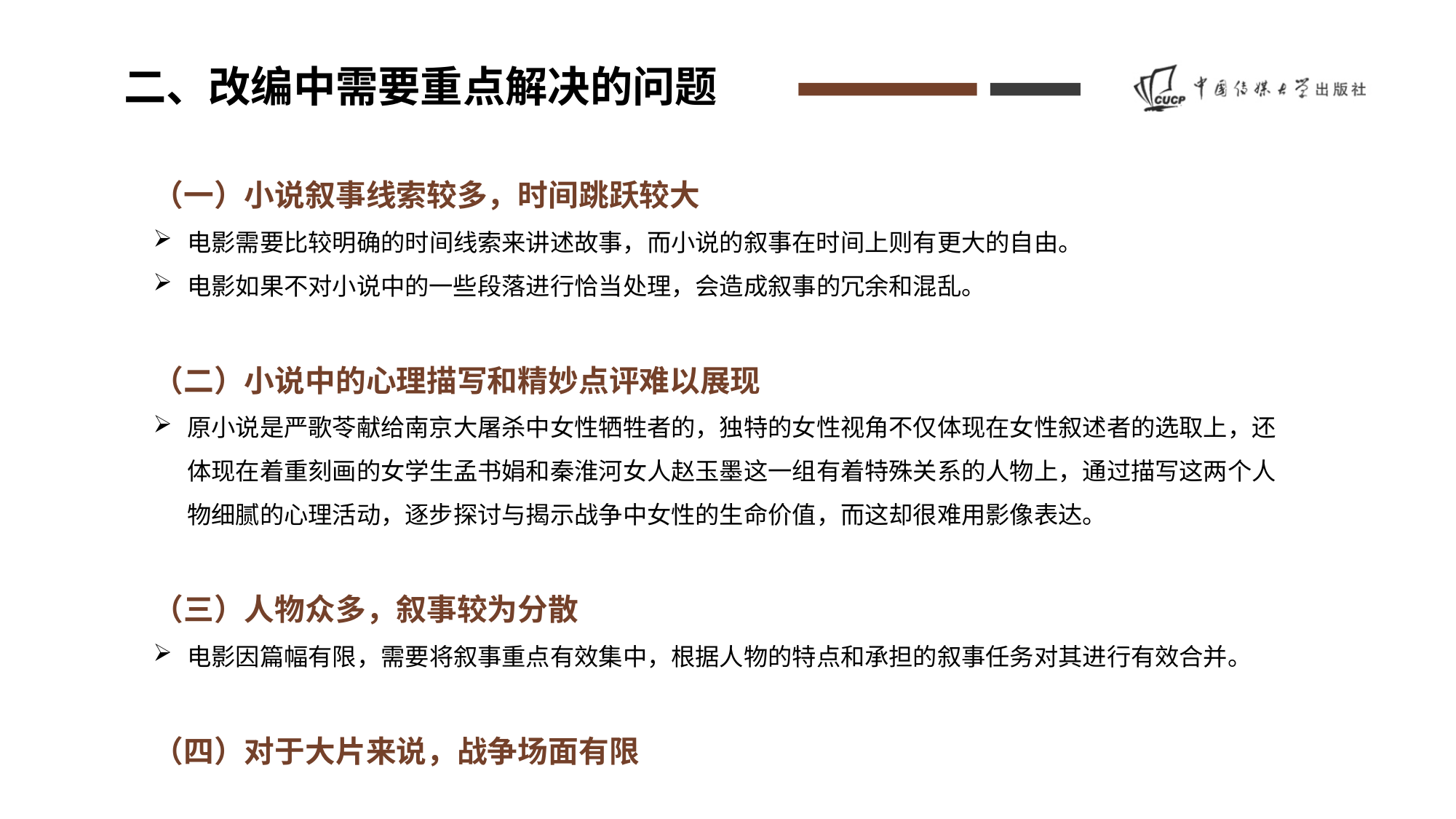

二、改编中需要重点解决的问题

（一）小说叙事线索较多，时间跳跃较大
电影需要比较明确的时间线索来讲述故事，而小说的叙事在时间上则有更大的自由。
电影如果不对小说中的一些段落进行恰当处理，会造成叙事的冗余和混乱。

（二）小说中的心理描写和精妙点评难以展现
原小说是严歌苓献给南京大屠杀中女性牺牲者的，独特的女性视角不仅体现在女性叙述者的选取上，还体现在着重刻画的女学生孟书娟和秦淮河女人赵玉墨这一组有着特殊关系的人物上，通过描写这两个人物细腻的心理活动，逐步探讨与揭示战争中女性的生命价值，而这却很难用影像表达。

（三）人物众多，叙事较为分散
电影因篇幅有限，需要将叙事重点有效集中，根据人物的特点和承担的叙事任务对其进行有效合并。

（四）对于大片来说，战争场面有限